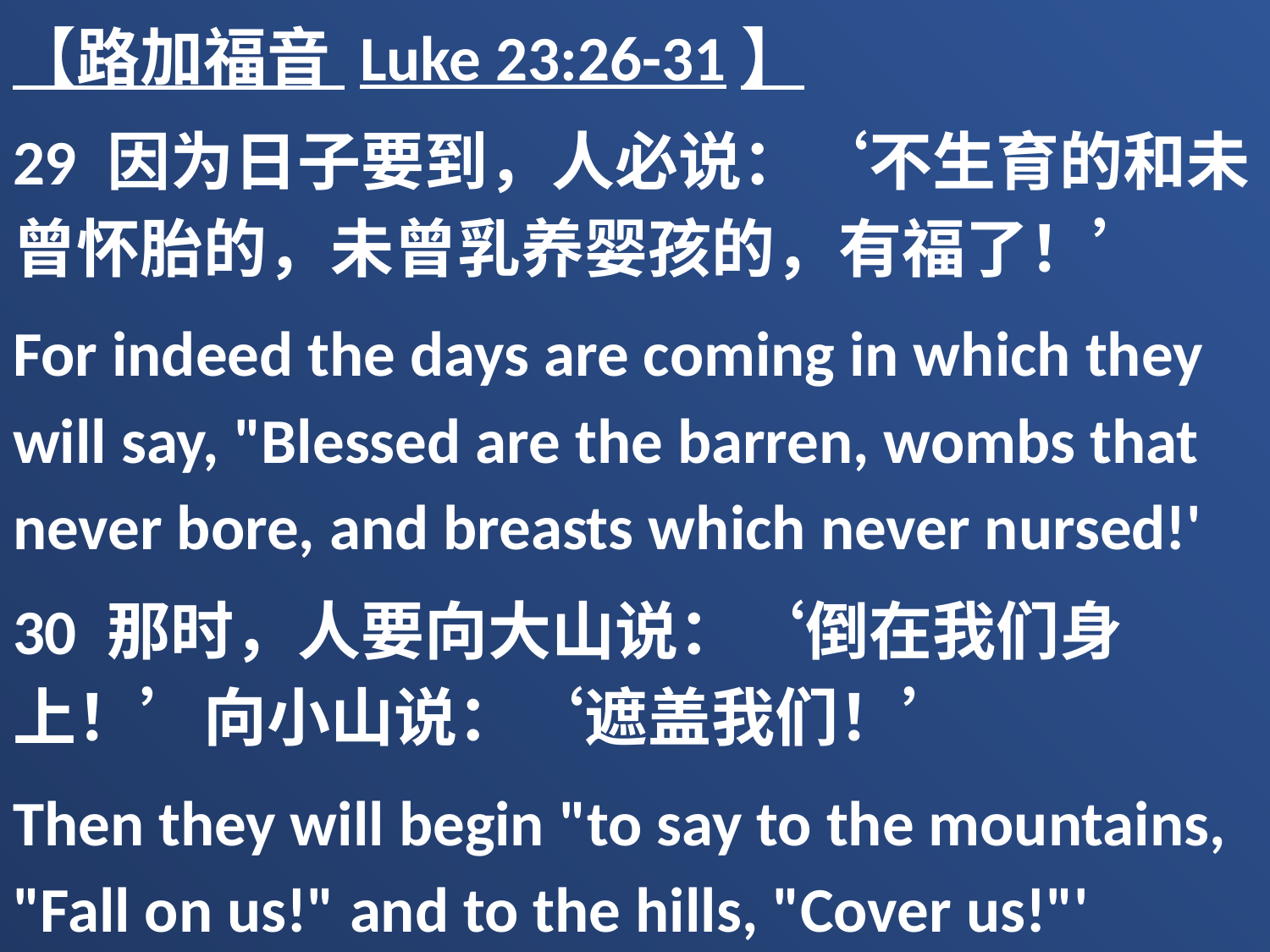

【路加福音 Luke 23:26-31】
29 因为日子要到，人必说：‘不生育的和未曾怀胎的，未曾乳养婴孩的，有福了！’
For indeed the days are coming in which they will say, "Blessed are the barren, wombs that never bore, and breasts which never nursed!'
30 那时，人要向大山说：‘倒在我们身上！’向小山说：‘遮盖我们！’
Then they will begin "to say to the mountains, "Fall on us!" and to the hills, "Cover us!"'